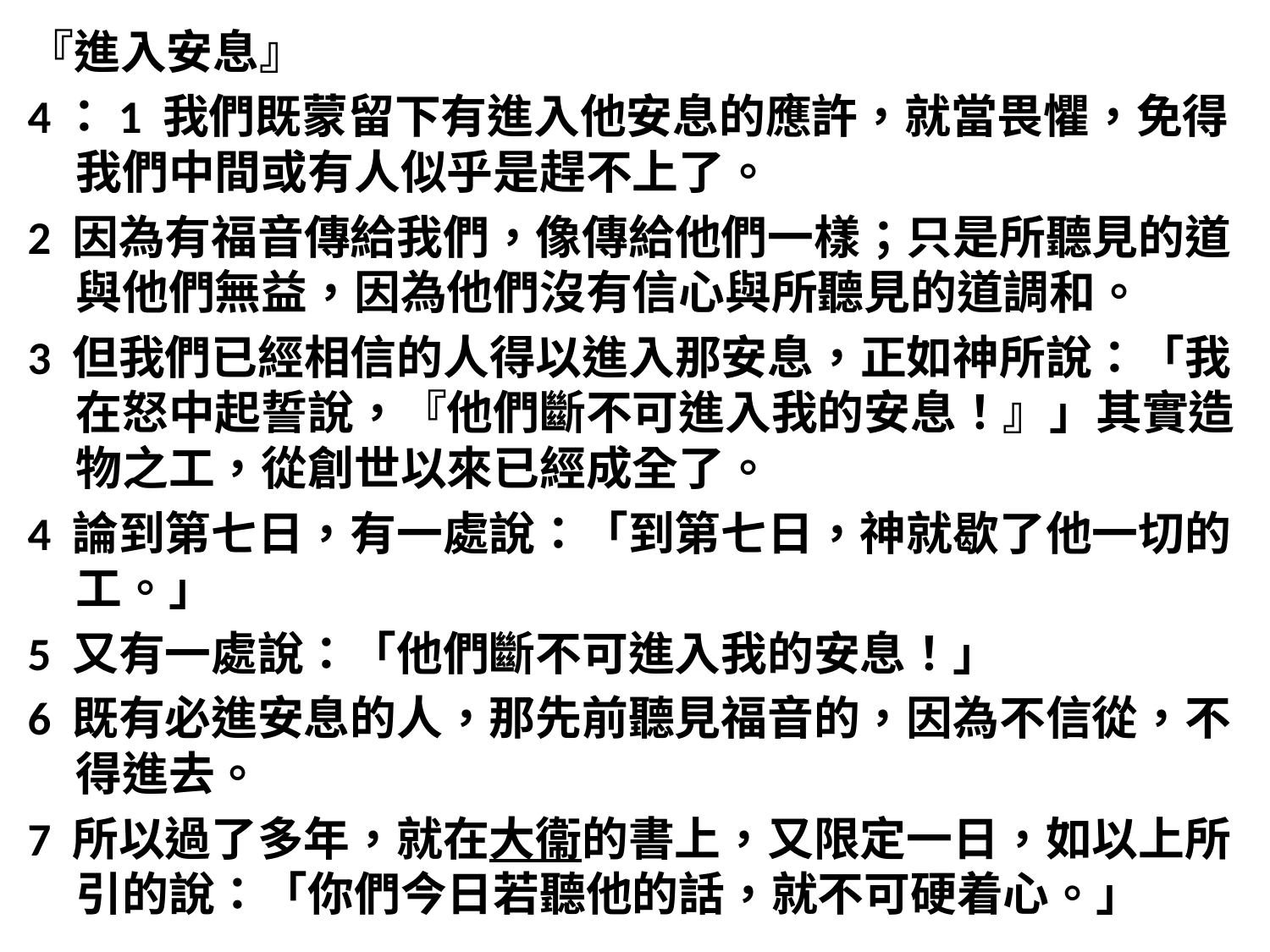

『進入安息』
4：1 我們既蒙留下有進入他安息的應許，就當畏懼，免得我們中間或有人似乎是趕不上了。
2 因為有福音傳給我們，像傳給他們一樣；只是所聽見的道與他們無益，因為他們沒有信心與所聽見的道調和。
3 但我們已經相信的人得以進入那安息，正如神所說：「我在怒中起誓說，『他們斷不可進入我的安息！』」其實造物之工，從創世以來已經成全了。
4 論到第七日，有一處說：「到第七日，神就歇了他一切的工。」
5 又有一處說：「他們斷不可進入我的安息！」
6 既有必進安息的人，那先前聽見福音的，因為不信從，不得進去。
7 所以過了多年，就在大衞的書上，又限定一日，如以上所引的說：「你們今日若聽他的話，就不可硬着心。」